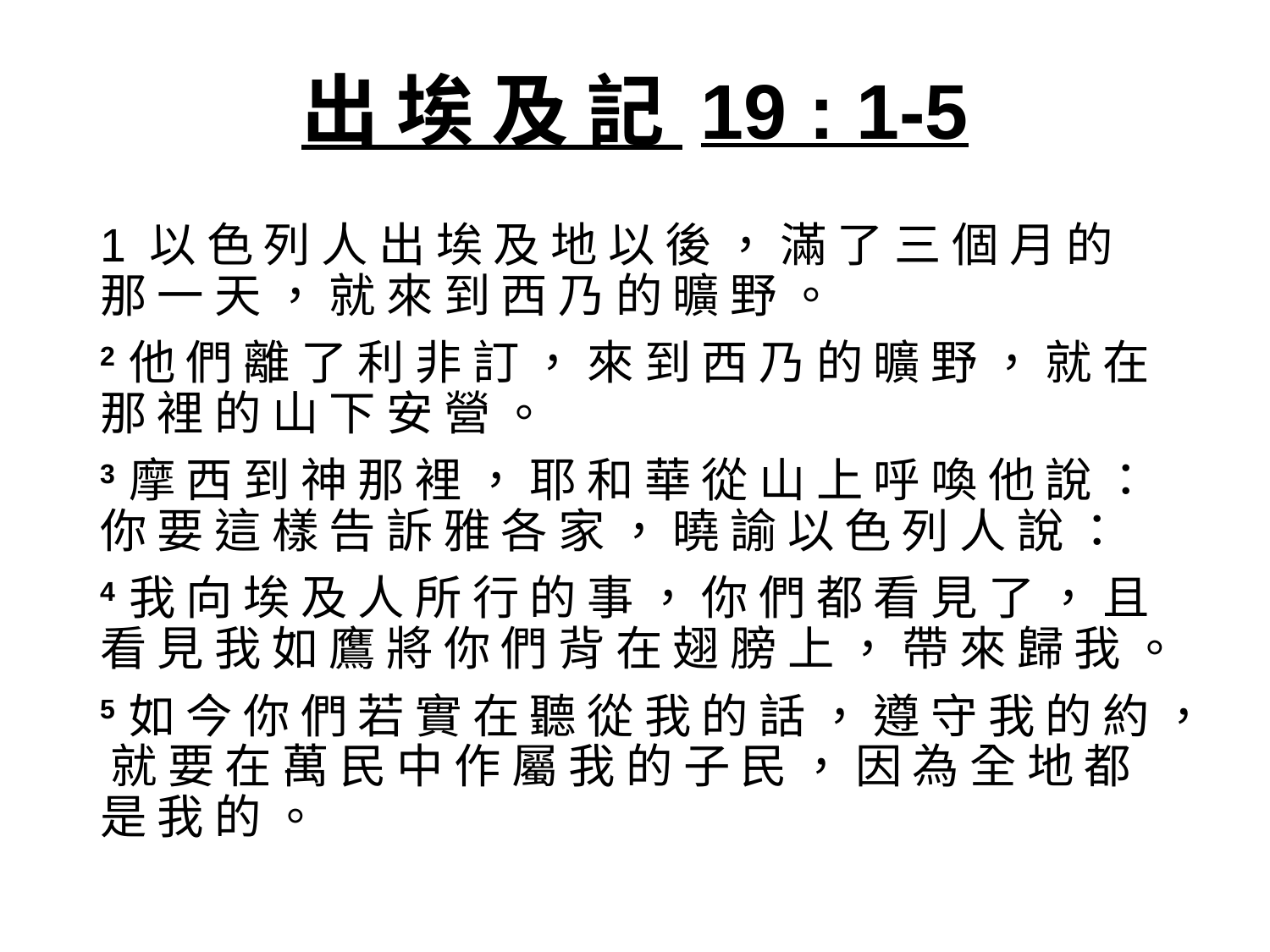

# 出 埃 及 記 19 : 1-5
1 以 色 列 人 出 埃 及 地 以 後 ， 滿 了 三 個 月 的 那 一 天 ， 就 來 到 西 乃 的 曠 野 。
2 他 們 離 了 利 非 訂 ， 來 到 西 乃 的 曠 野 ， 就 在 那 裡 的 山 下 安 營 。
3 摩 西 到 神 那 裡 ， 耶 和 華 從 山 上 呼 喚 他 說 ： 你 要 這 樣 告 訴 雅 各 家 ， 曉 諭 以 色 列 人 說 ：
4 我 向 埃 及 人 所 行 的 事 ， 你 們 都 看 見 了 ， 且 看 見 我 如 鷹 將 你 們 背 在 翅 膀 上 ， 帶 來 歸 我 。
5 如 今 你 們 若 實 在 聽 從 我 的 話 ， 遵 守 我 的 約 ， 就 要 在 萬 民 中 作 屬 我 的 子 民 ， 因 為 全 地 都 是 我 的 。